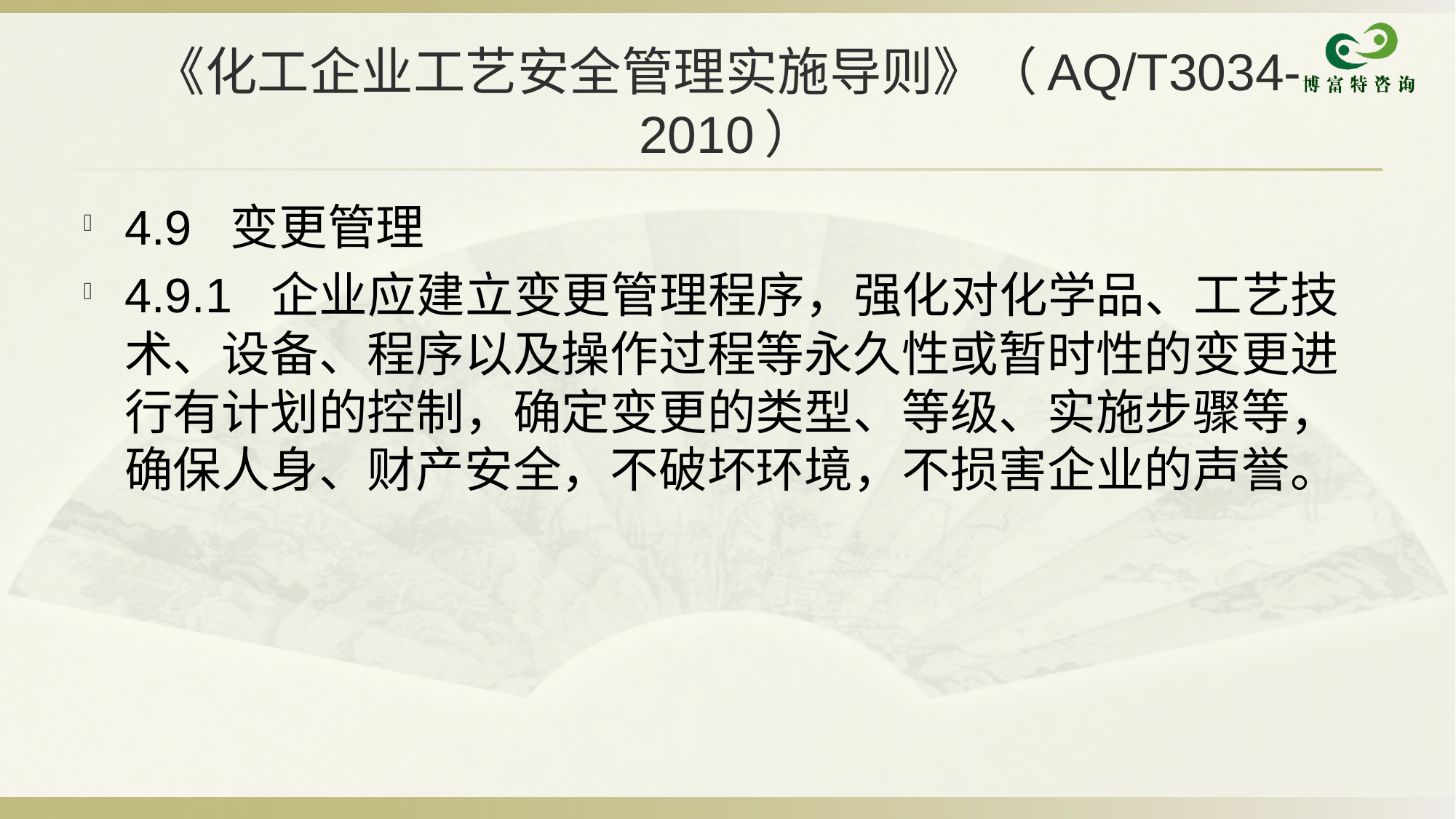

# 《化工企业工艺安全管理实施导则》（AQ/T3034-2010）
4.9  变更管理
4.9.1  企业应建立变更管理程序，强化对化学品、工艺技术、设备、程序以及操作过程等永久性或暂时性的变更进行有计划的控制，确定变更的类型、等级、实施步骤等，确保人身、财产安全，不破坏环境，不损害企业的声誉。